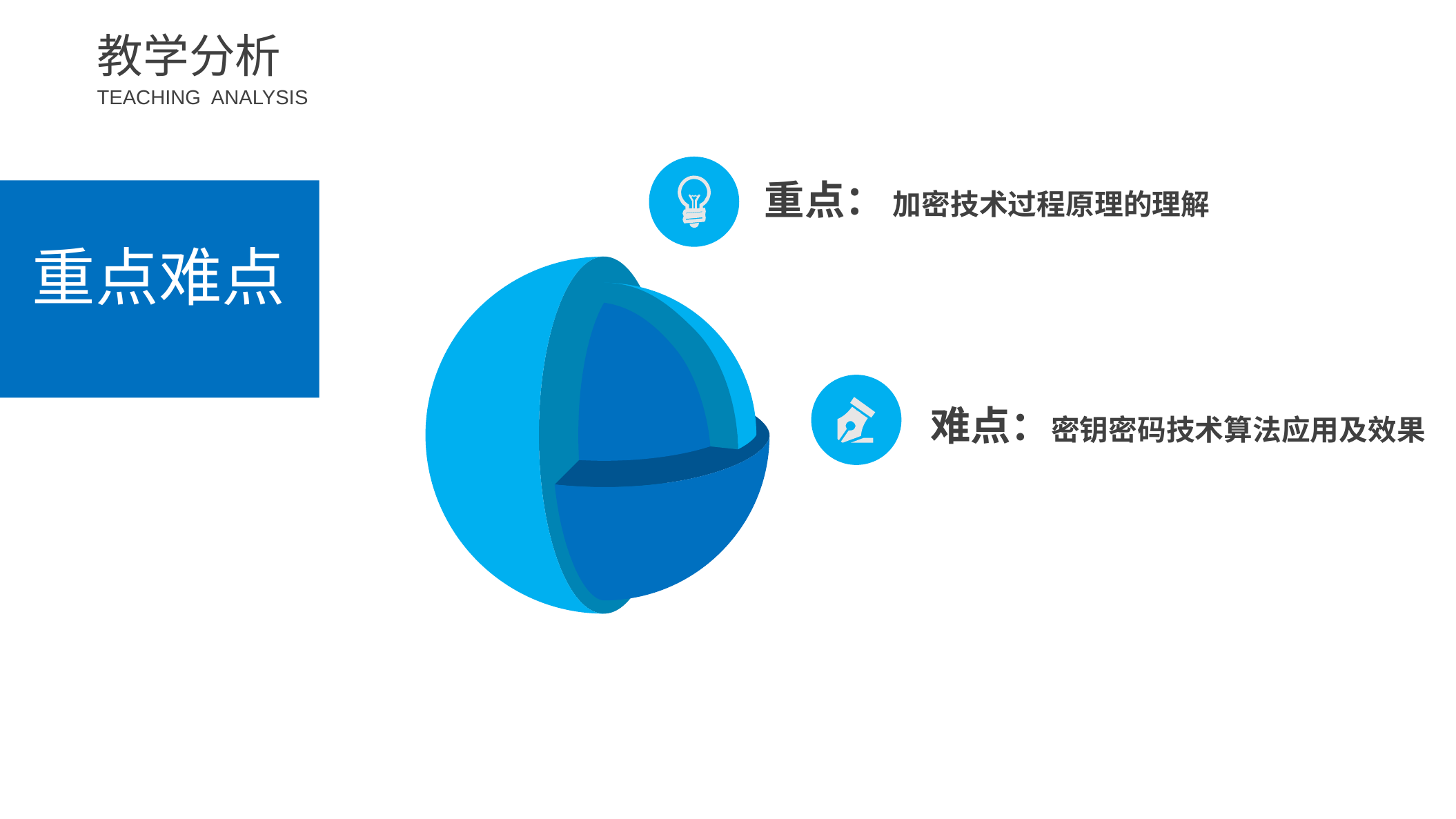

教学分析
TEACHING  ANALYSIS

    重点： 加密技术过程原理的理解

重点难点

 难点：密钥密码技术算法应用及效果